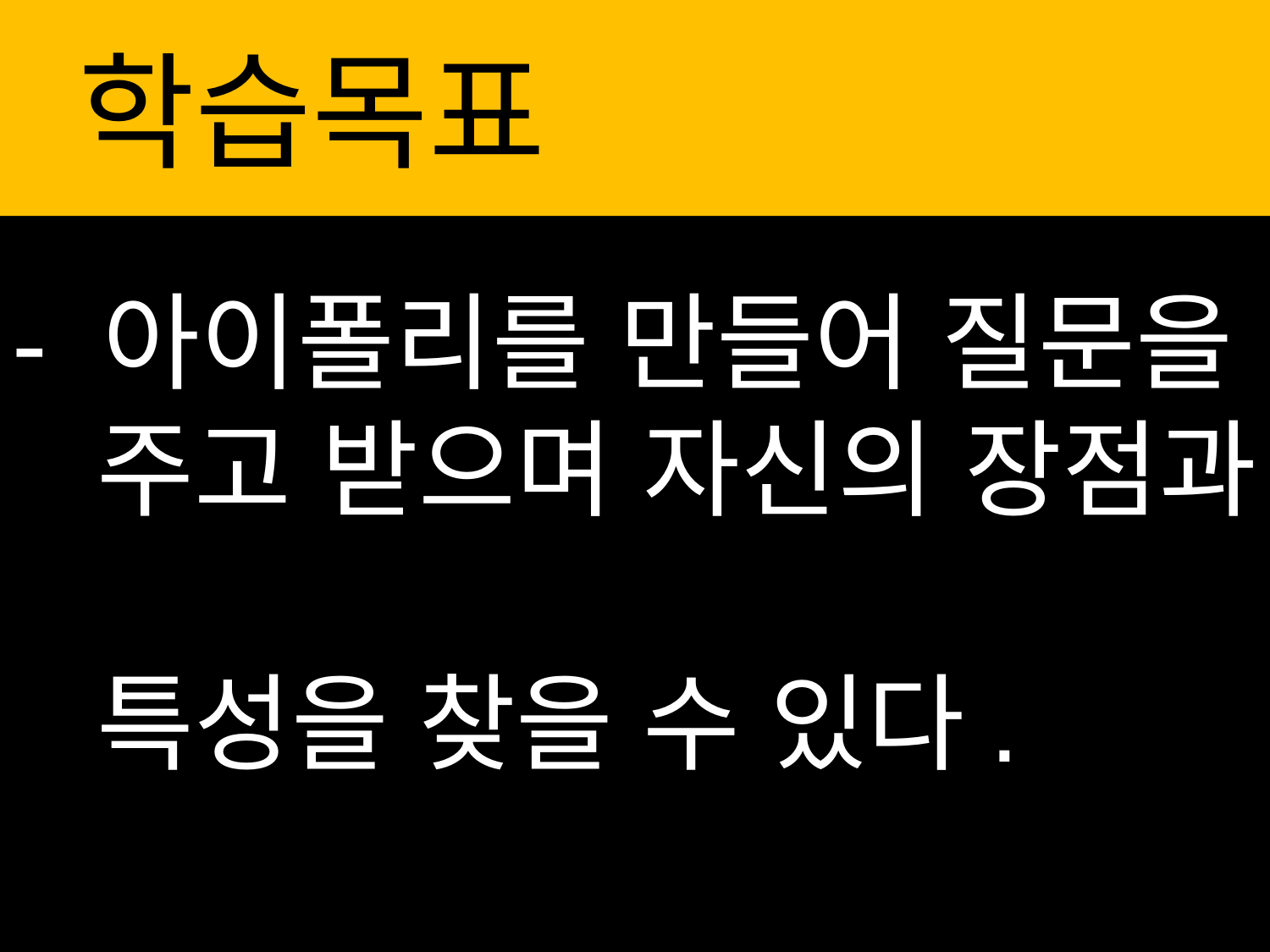

학습목표
- 아이폴리를 만들어 질문을
  주고 받으며 자신의 장점과
  특성을 찾을 수 있다.